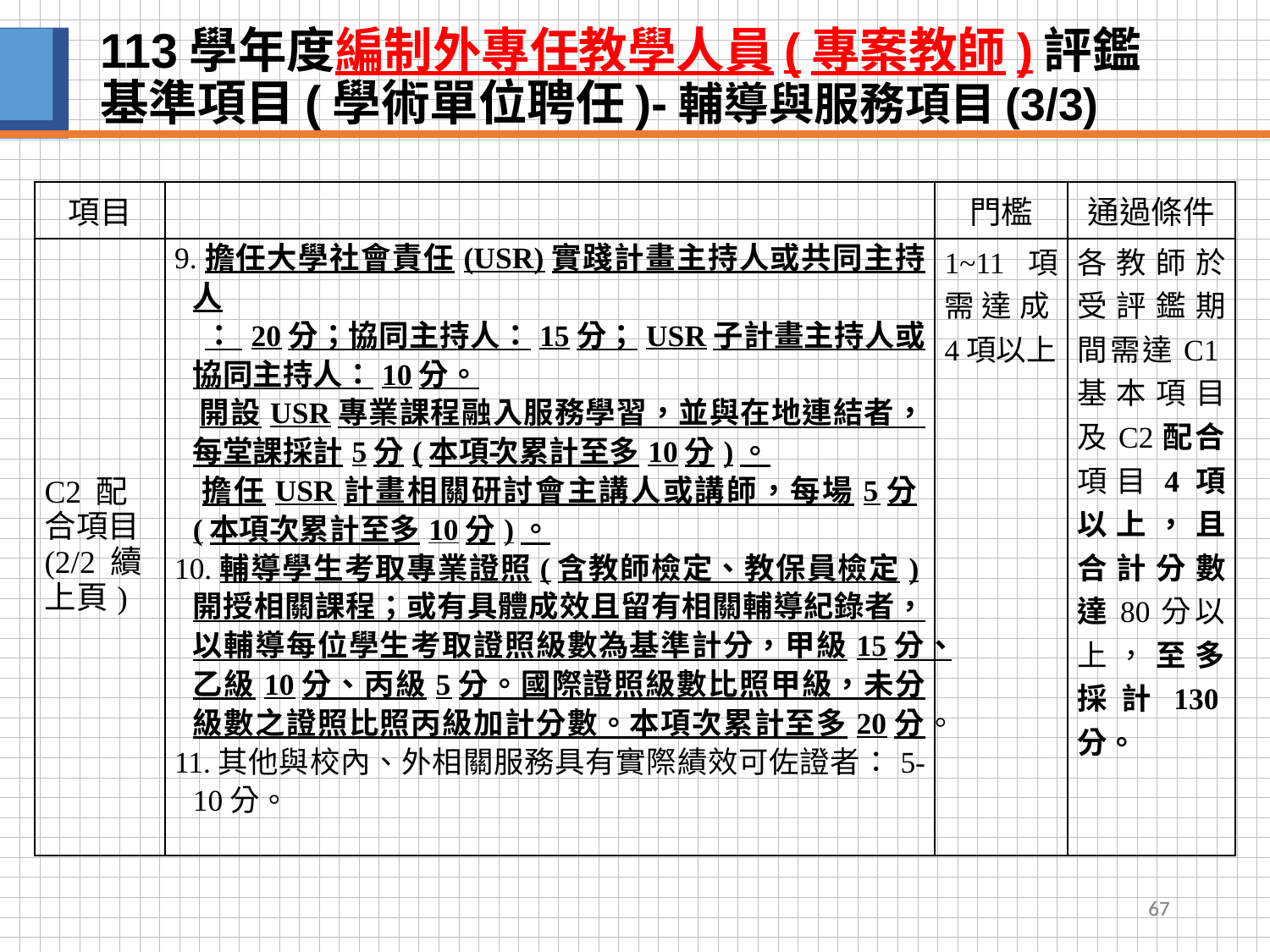

# 113學年度編制外專任教學人員(專案教師)評鑑基準項目(學術單位聘任)-輔導與服務項目(3/3)
| 項目 |  | 門檻 | 通過條件 |
| --- | --- | --- | --- |
| C2 配合項目 (2/2 續上頁) | 9.擔任大學社會責任(USR)實踐計畫主持人或共同主持人 ： 20分；協同主持人：15分；USR子計畫主持人或協同主持人：10分。 開設USR專業課程融入服務學習，並與在地連結者，每堂課採計5分(本項次累計至多10分)。 擔任USR計畫相關研討會主講人或講師，每場5分(本項次累計至多10分)。 10.輔導學生考取專業證照(含教師檢定、教保員檢定)開授相關課程；或有具體成效且留有相關輔導紀錄者，以輔導每位學生考取證照級數為基準計分，甲級15分、乙級10分、丙級5分。國際證照級數比照甲級，未分級數之證照比照丙級加計分數。本項次累計至多20分。 11.其他與校內、外相關服務具有實際績效可佐證者：5-10分。 | 1~11項需達成4項以上 | 各教師於受評鑑期間需達C1基本項目及C2配合項目4項以上，且合計分數達80分以上，至多採計130分。 |
67